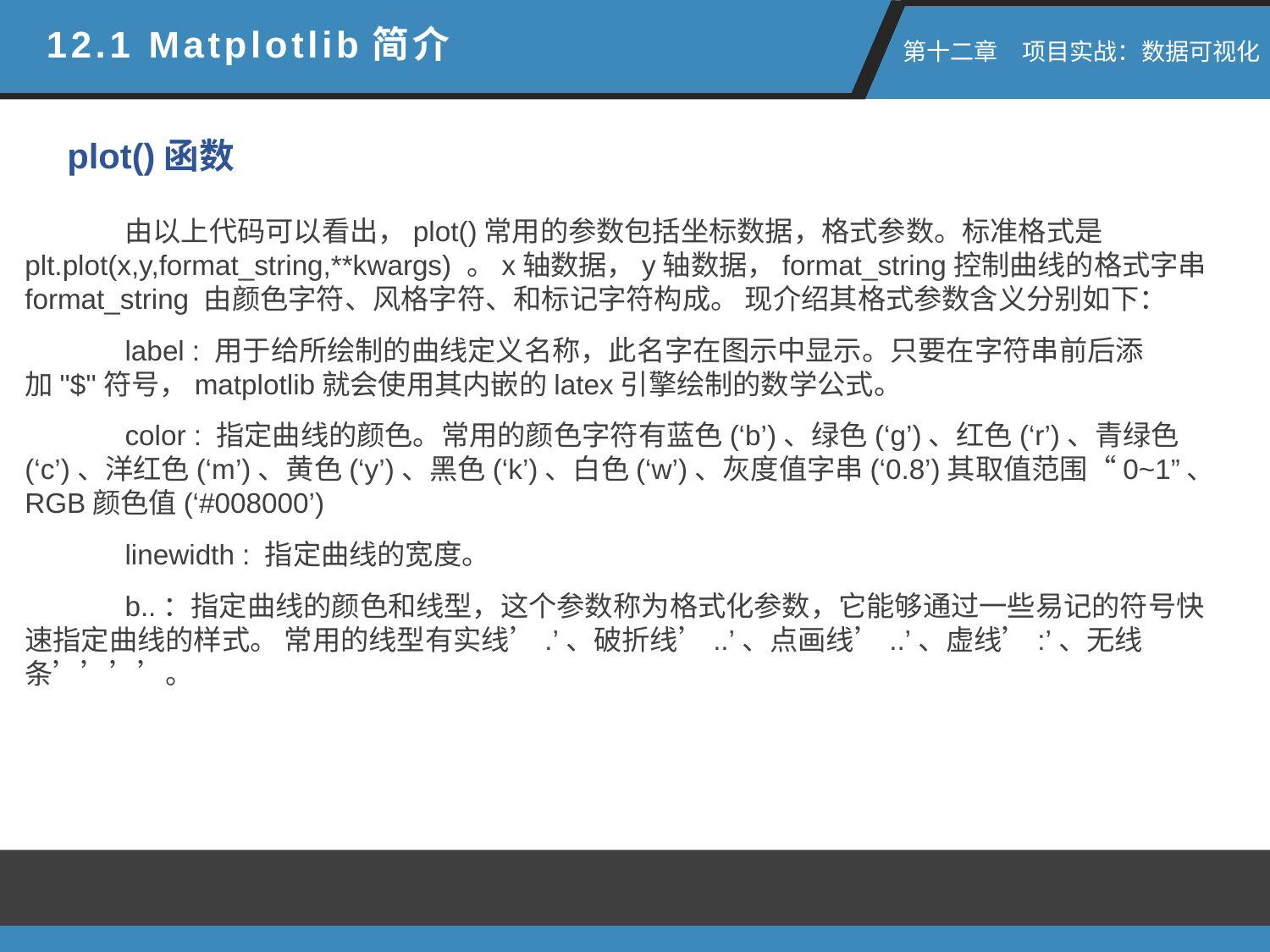

12.1 Matplotlib简介
  第十二章　项目实战：数据可视化
plot()函数
由以上代码可以看出，plot()常用的参数包括坐标数据，格式参数。标准格式是plt.plot(x,y,format_string,**kwargs) 。x轴数据，y轴数据，format_string控制曲线的格式字串 format_string 由颜色字符、风格字符、和标记字符构成。 现介绍其格式参数含义分别如下：
label : 用于给所绘制的曲线定义名称，此名字在图示中显示。只要在字符串前后添加''$''符号，matplotlib就会使用其内嵌的latex引擎绘制的数学公式。
color : 指定曲线的颜色。常用的颜色字符有蓝色(‘b’)、绿色(‘g’)、红色(‘r’)、青绿色(‘c’)、洋红色(‘m’)、黄色(‘y’)、黑色(‘k’)、白色(‘w’)、灰度值字串(‘0.8’)其取值范围“0~1”、RGB颜色值(‘#008000’)
linewidth : 指定曲线的宽度。
b..：指定曲线的颜色和线型，这个参数称为格式化参数，它能够通过一些易记的符号快速指定曲线的样式。 常用的线型有实线’.’、破折线’..’、点画线’..’、虚线’:’、无线条’’’’。